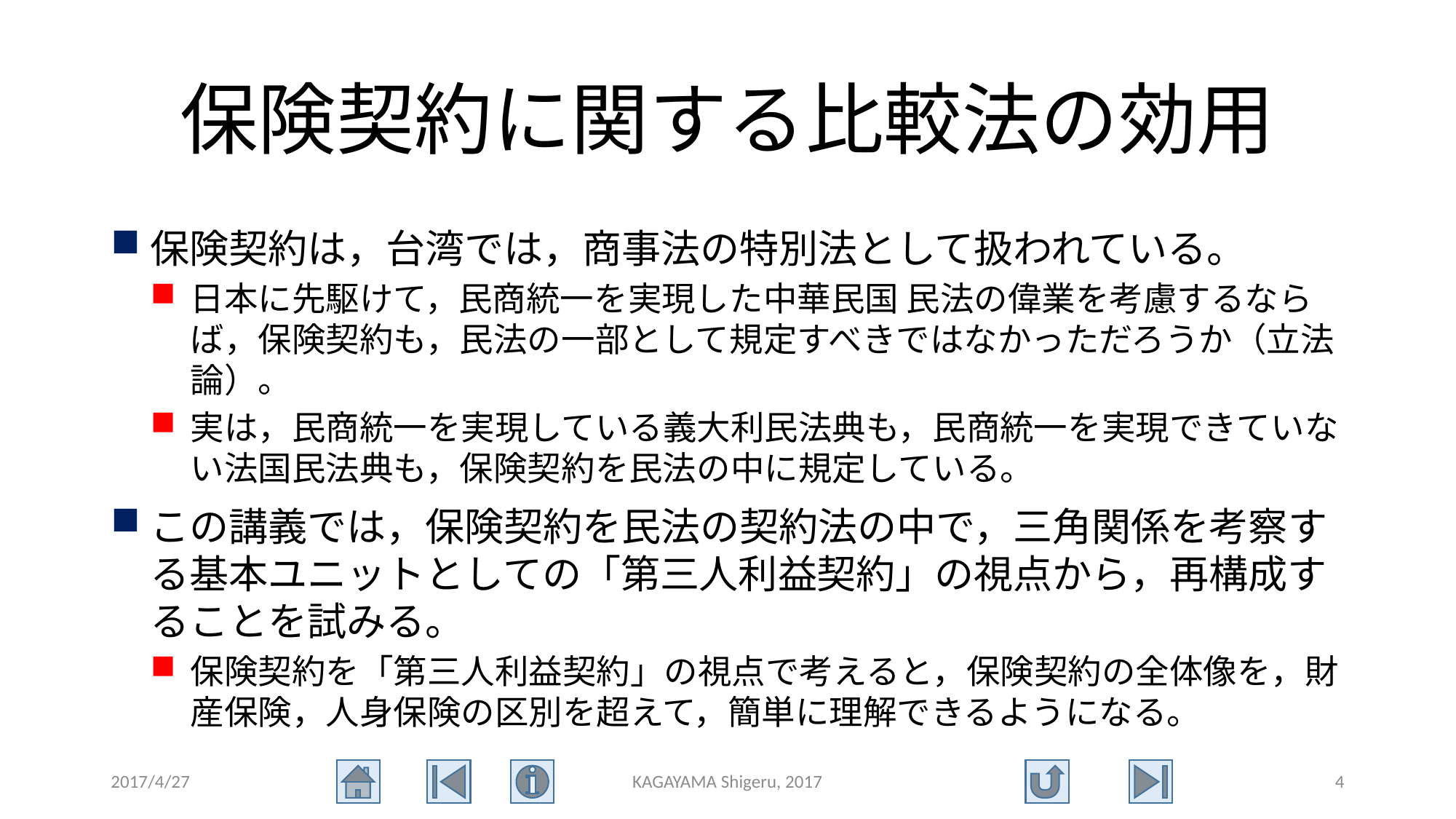

# 保険契約に関する比較法の効用
保険契約は，台湾では，商事法の特別法として扱われている。
日本に先駆けて，民商統一を実現した中華民国 民法の偉業を考慮するならば，保険契約も，民法の一部として規定すべきではなかっただろうか（立法論）。
実は，民商統一を実現している義大利民法典も，民商統一を実現できていない法国民法典も，保険契約を民法の中に規定している。
この講義では，保険契約を民法の契約法の中で，三角関係を考察する基本ユニットとしての「第三人利益契約」の視点から，再構成することを試みる。
保険契約を「第三人利益契約」の視点で考えると，保険契約の全体像を，財産保険，人身保険の区別を超えて，簡単に理解できるようになる。
2017/4/27
KAGAYAMA Shigeru, 2017
4